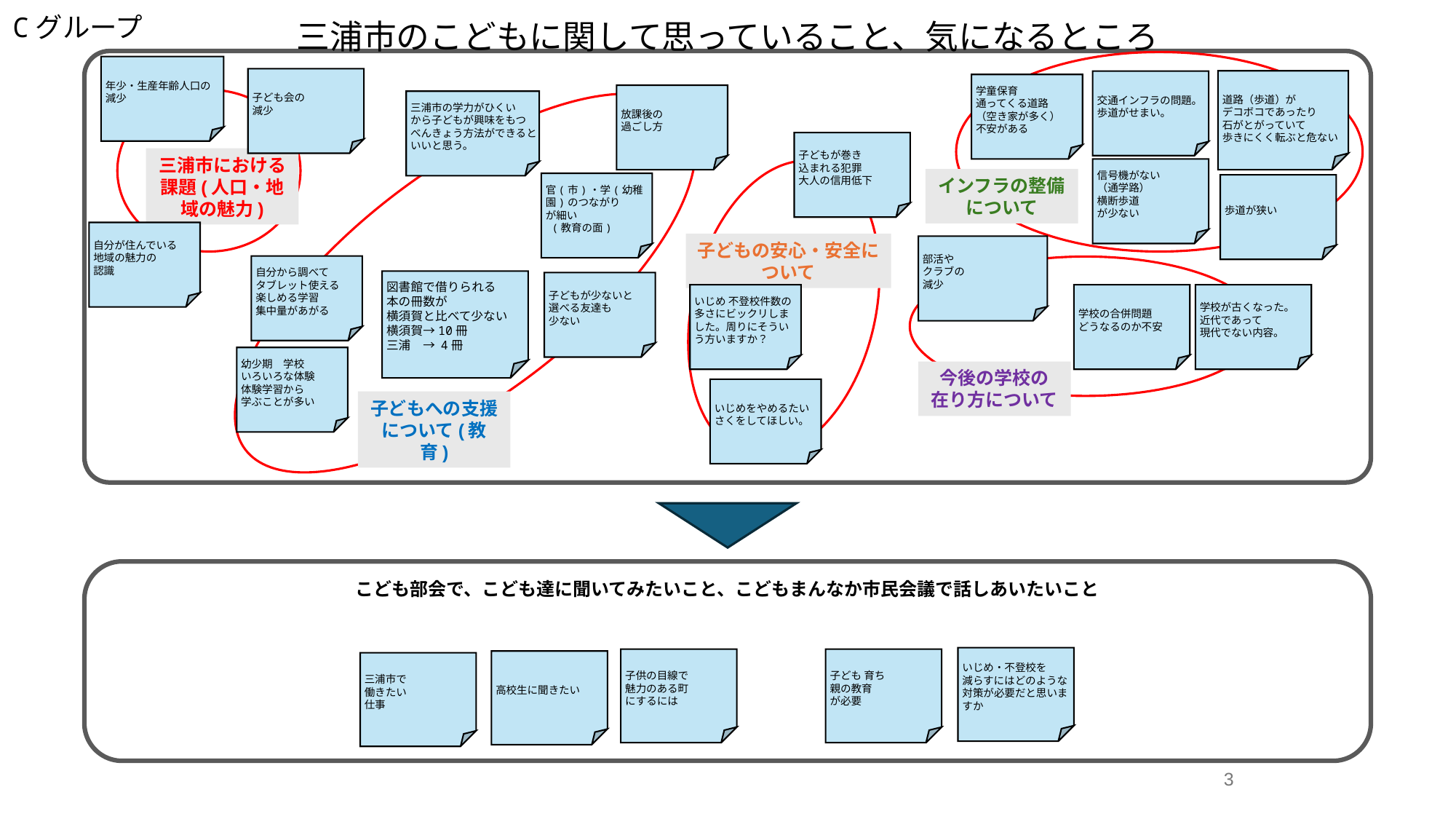

Cグループ
三浦市のこどもに関して思っていること、気になるところ

年少・生産年齢人口の
減少
子ども会の
減少
道路（歩道）が
デコボコであったり
石がとがっていて
歩きにくく転ぶと危ない
交通インフラの問題。
歩道がせまい。
学童保育
通ってくる道路
（空き家が多く）
不安がある
放課後の
過ごし方

三浦市の学力がひくい
から子どもが興味をもつ
べんきょう方法ができると
いいと思う。
子どもが巻き
込まれる犯罪
大人の信用低下
三浦市における課題(人口・地域の魅力)

信号機がない
（通学路）
横断歩道
が少ない
インフラの整備について

官(市)・学(幼稚園)のつながり
が細い
 (教育の面)
歩道が狭い
自分が住んでいる
地域の魅力の
認識
子どもの安心・安全について
部活や
クラブの
減少
自分から調べて
タブレット使える
楽しめる学習
集中量があがる

図書館で借りられる
本の冊数が
横須賀と比べて少ない
横須賀→10冊
三浦　→ 4冊
子どもが少ないと
選べる友達も
少ない
いじめ 不登校件数の多さにビックリしました。周りにそういう方いますか？
学校の合併問題
どうなるのか不安
学校が古くなった。
近代であって
現代でない内容。
幼少期　学校
いろいろな体験
体験学習から
学ぶことが多い
今後の学校の
在り方について
いじめをやめるたいさくをしてほしい。
子どもへの支援について(教育)

こども部会で、こども達に聞いてみたいこと、こどもまんなか市民会議で話しあいたいこと
いじめ・不登校を
減らすにはどのような
対策が必要だと思いますか
子供の目線で
魅力のある町
にするには
子ども 育ち
親の教育
が必要
高校生に聞きたい
三浦市で
働きたい
仕事
3